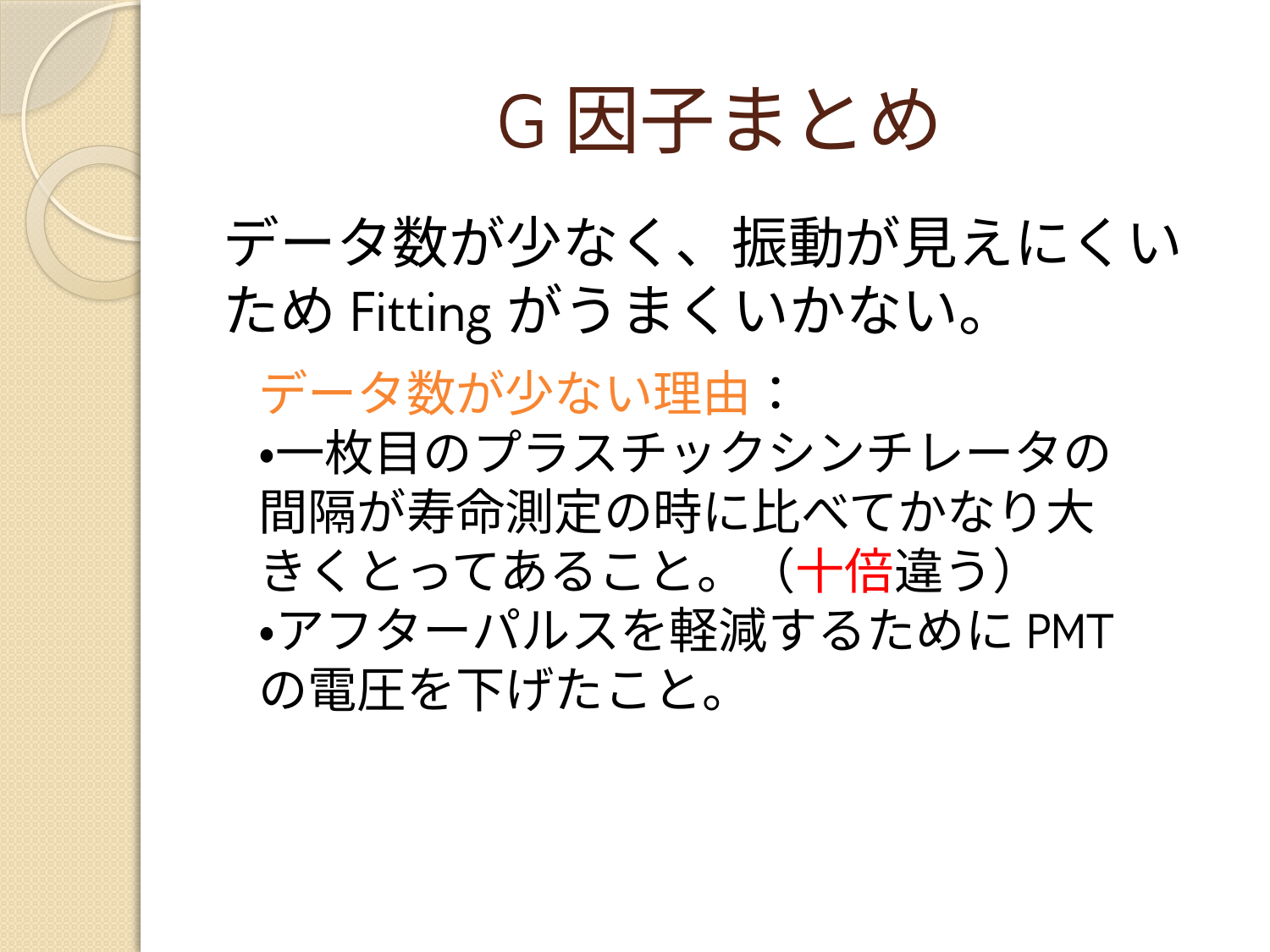

# G因子まとめ
データ数が少なく、振動が見えにくいためFittingがうまくいかない。
データ数が少ない理由：
・一枚目のプラスチックシンチレータの間隔が寿命測定の時に比べてかなり大きくとってあること。（十倍違う）
・アフターパルスを軽減するためにPMTの電圧を下げたこと。